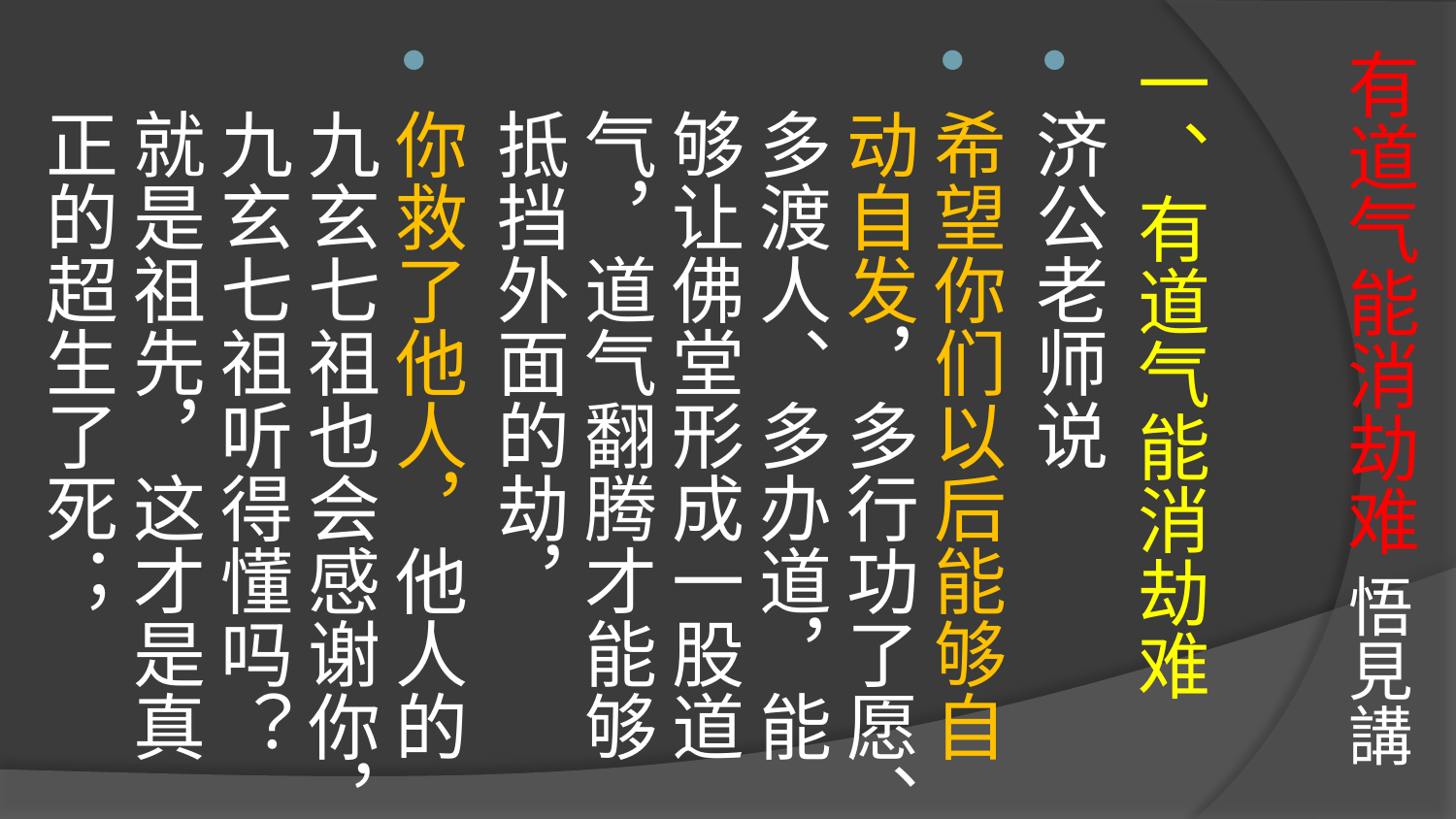

# 有道气能消劫难 悟見講
一、有道气能消劫难
济公老师说
希望你们以后能够自动自发，多行功了愿、多渡人、多办道，能够让佛堂形成一股道气，道气翻腾才能够抵挡外面的劫，
你救了他人，他人的九玄七祖也会感谢你，九玄七祖听得懂吗？ 就是祖先，这才是真正的超生了死；